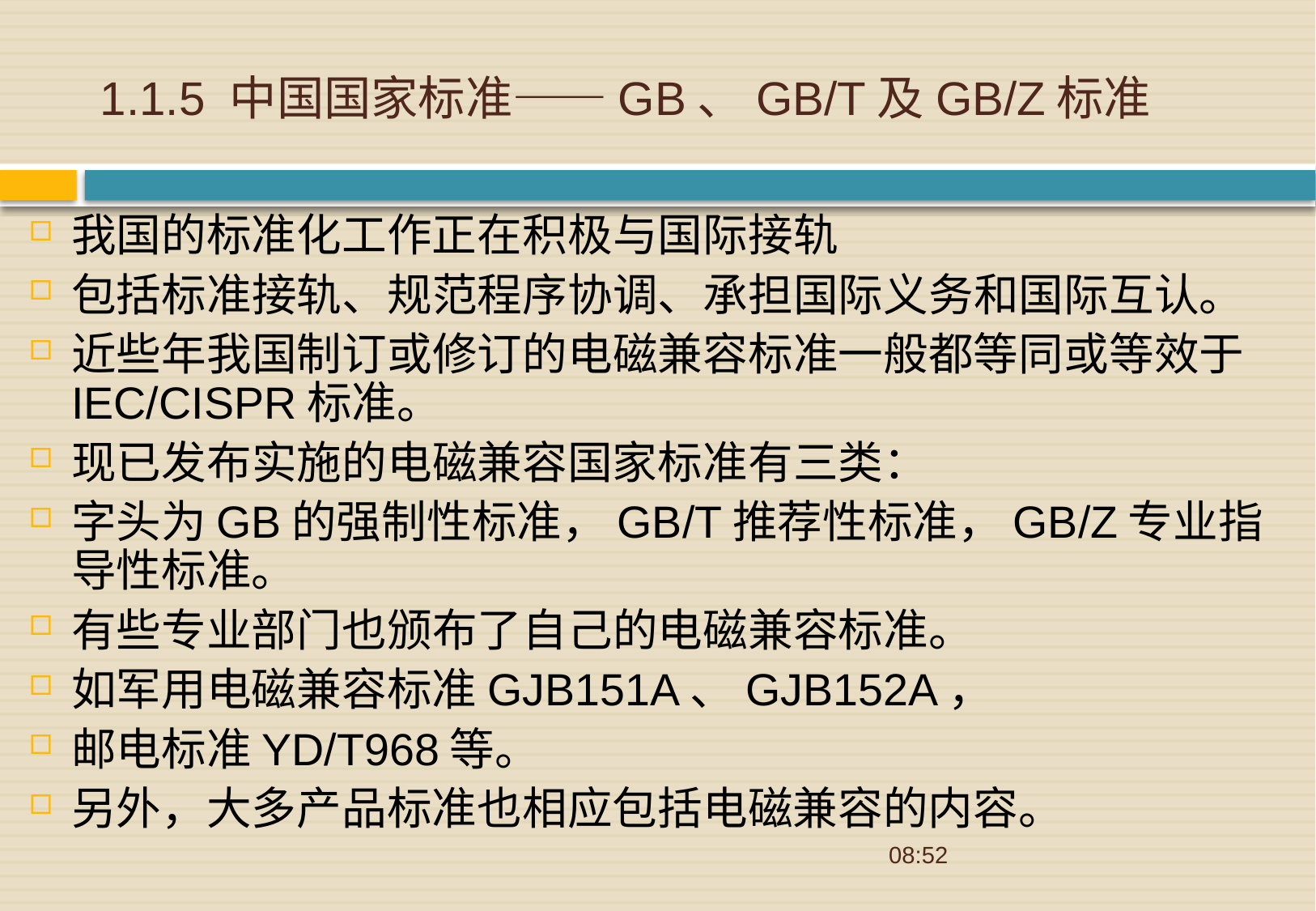

# 1.1.5 中国国家标准——GB、GB/T及GB/Z标准
我国的标准化工作正在积极与国际接轨
包括标准接轨、规范程序协调、承担国际义务和国际互认。
近些年我国制订或修订的电磁兼容标准一般都等同或等效于IEC/CISPR标准。
现已发布实施的电磁兼容国家标准有三类：
字头为GB的强制性标准，GB/T推荐性标准，GB/Z专业指导性标准。
有些专业部门也颁布了自己的电磁兼容标准。
如军用电磁兼容标准GJB151A、GJB152A，
邮电标准YD/T968等。
另外，大多产品标准也相应包括电磁兼容的内容。
08:52